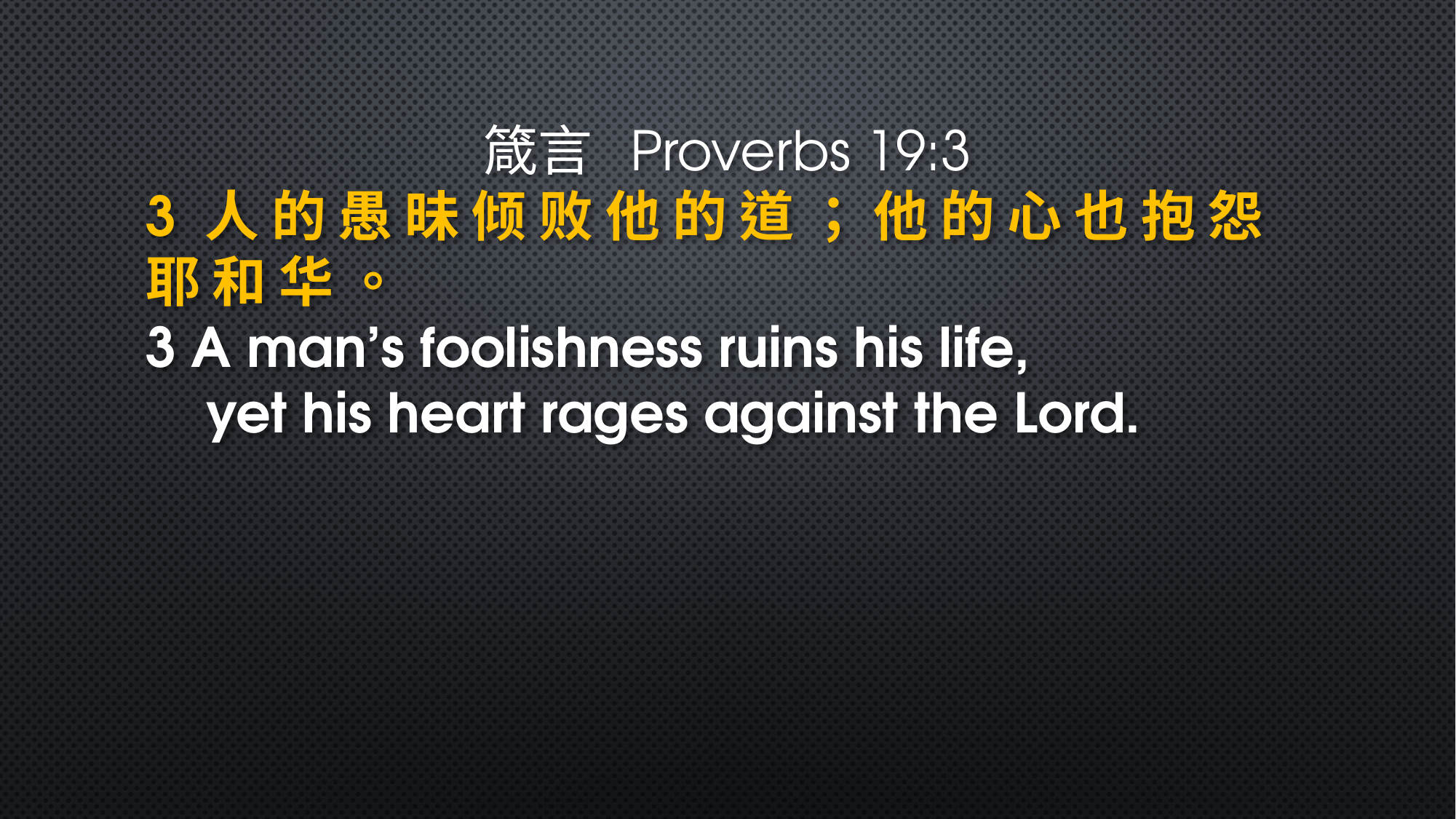

箴言  Proverbs 19:3
3 人 的 愚 昧 倾 败 他 的 道 ； 他 的 心 也 抱 怨 耶 和 华 。
3 A man’s foolishness ruins his life,
    yet his heart rages against the Lord.